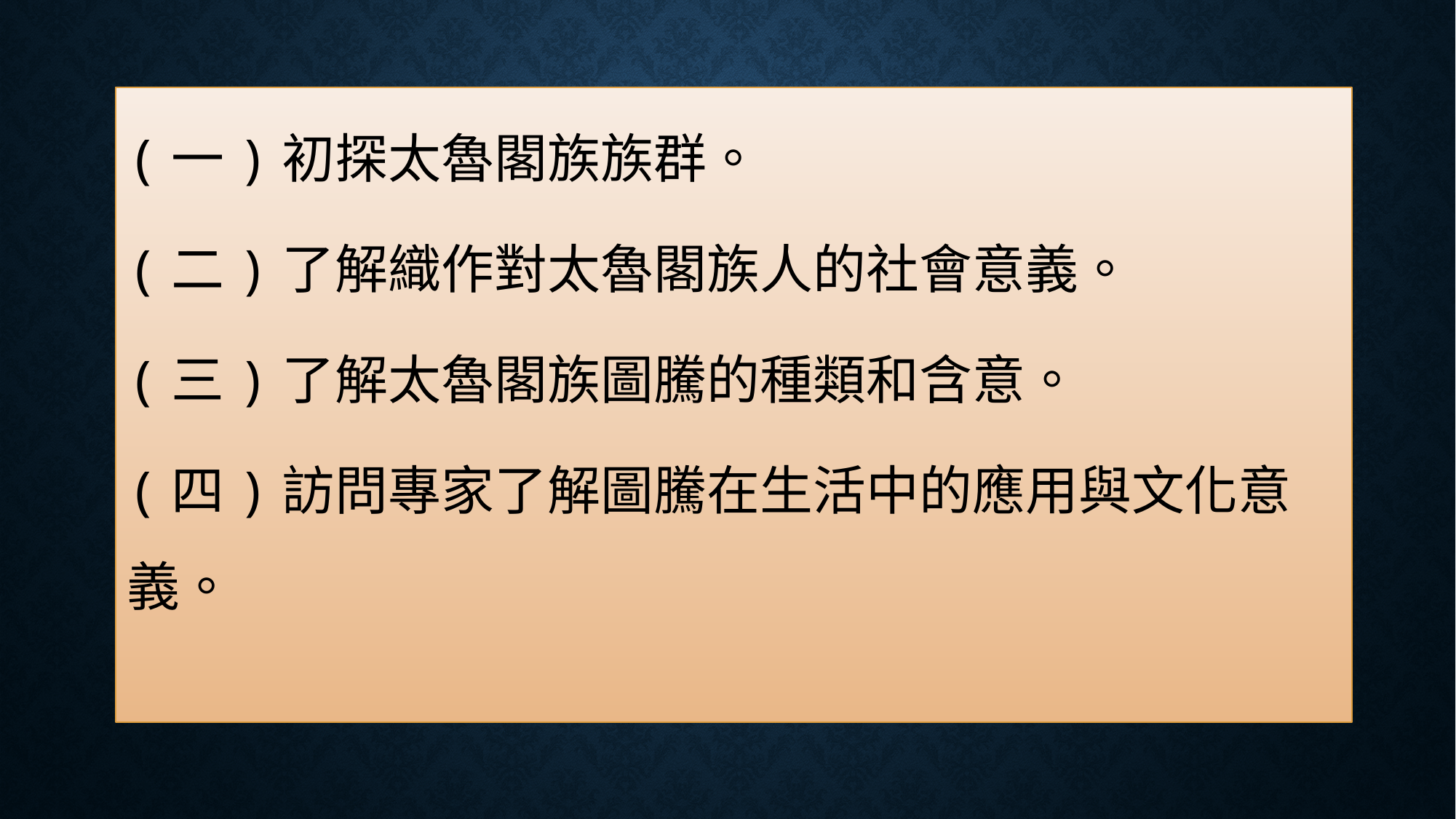

(一)初探太魯閣族族群。
(二)了解織作對太魯閣族人的社會意義。
(三)了解太魯閣族圖騰的種類和含意。
(四)訪問專家了解圖騰在生活中的應用與文化意義。